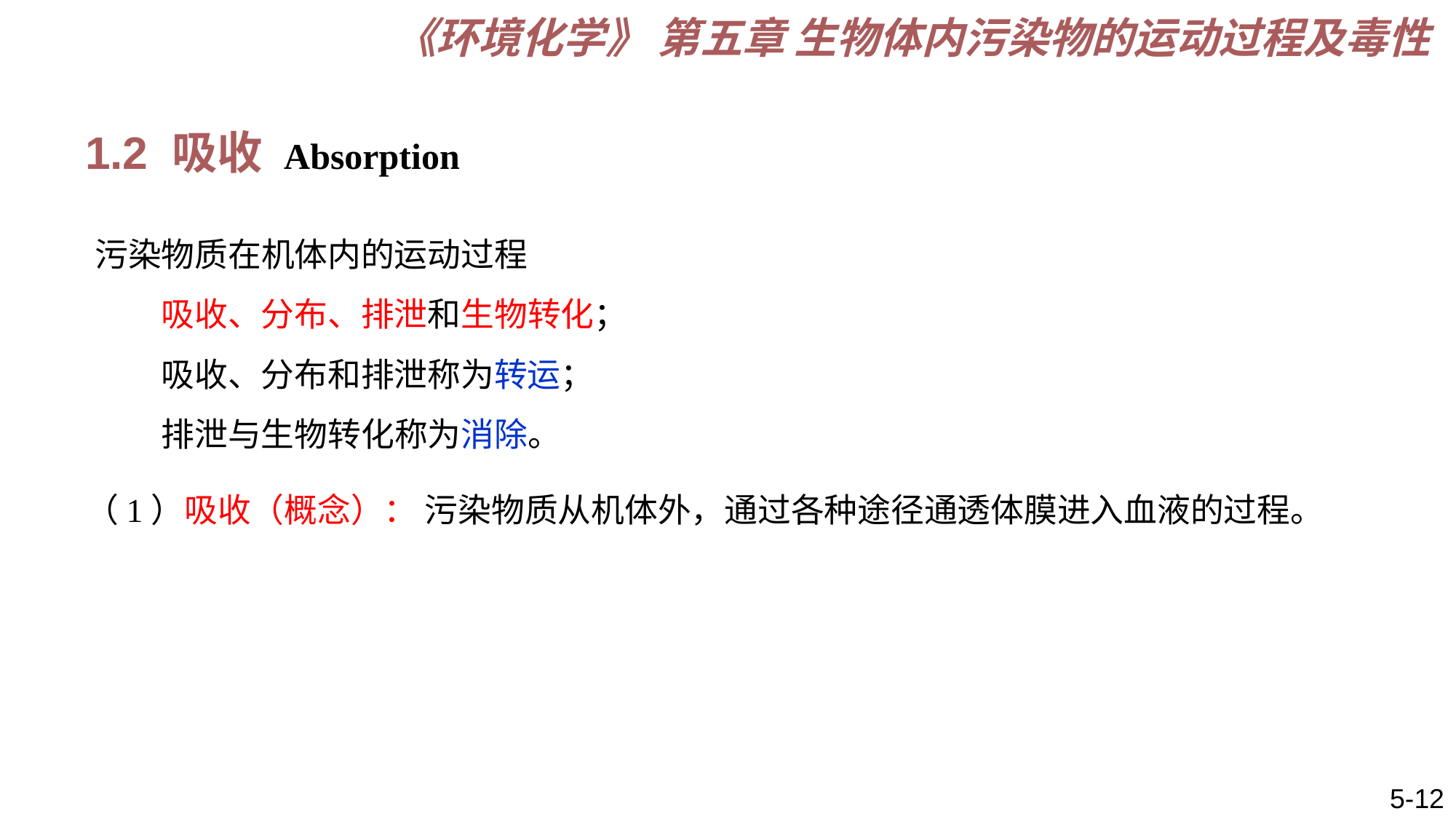

《环境化学》 第五章 生物体内污染物的运动过程及毒性
1.2 吸收 Absorption
污染物质在机体内的运动过程
　　吸收、分布、排泄和生物转化；
　　吸收、分布和排泄称为转运；
　　排泄与生物转化称为消除。
（1）吸收（概念）： 污染物质从机体外，通过各种途径通透体膜进入血液的过程。
5-12